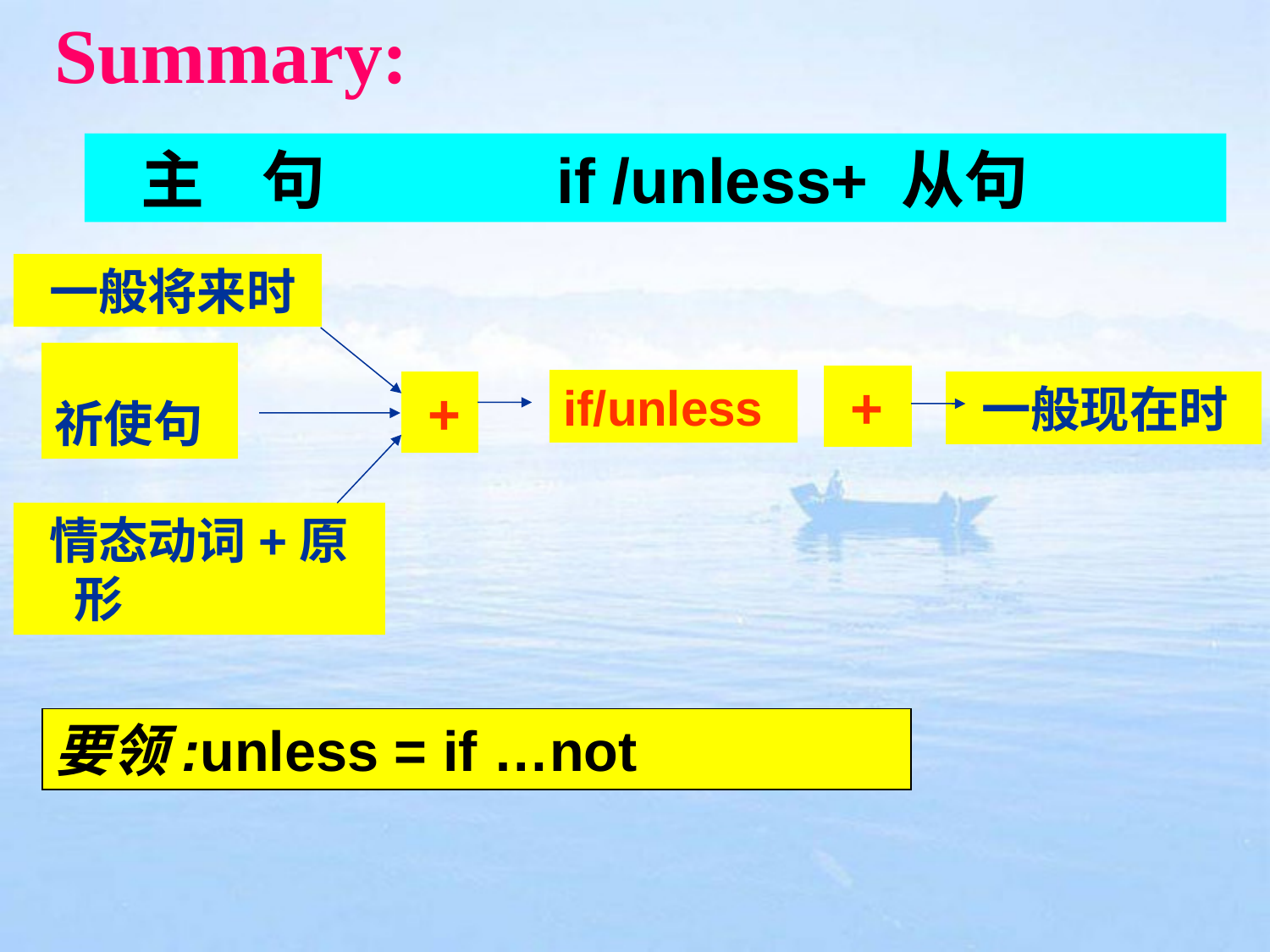

Summary:
  主    句               if /unless+ 从句
 一般将来时

祈使句
 +
if/unless
 +
 一般现在时

 情态动词+原形

要领:unless = if …not